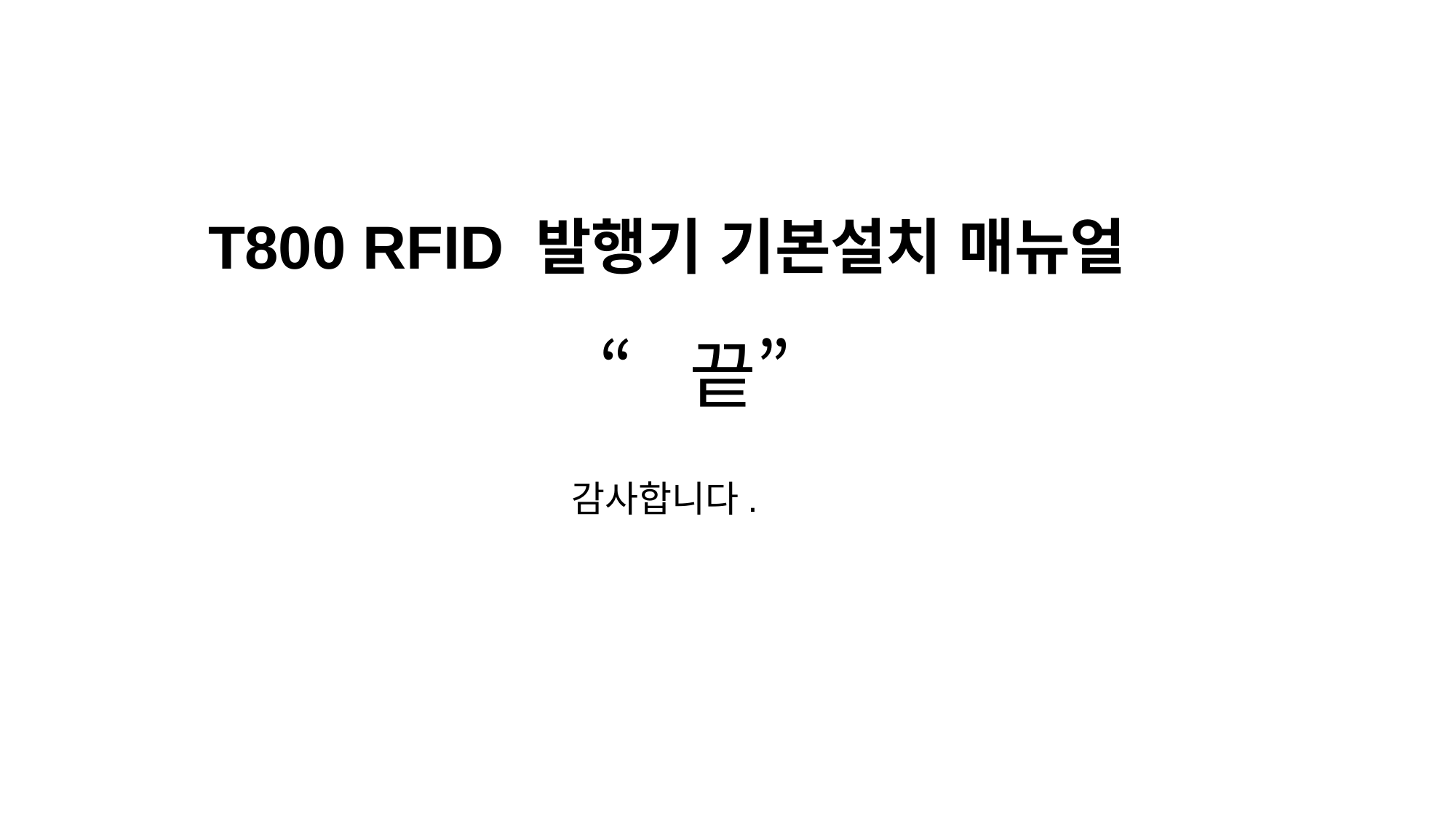

T800 RFID 발행기 기본설치 매뉴얼
“끝”
 감사합니다.